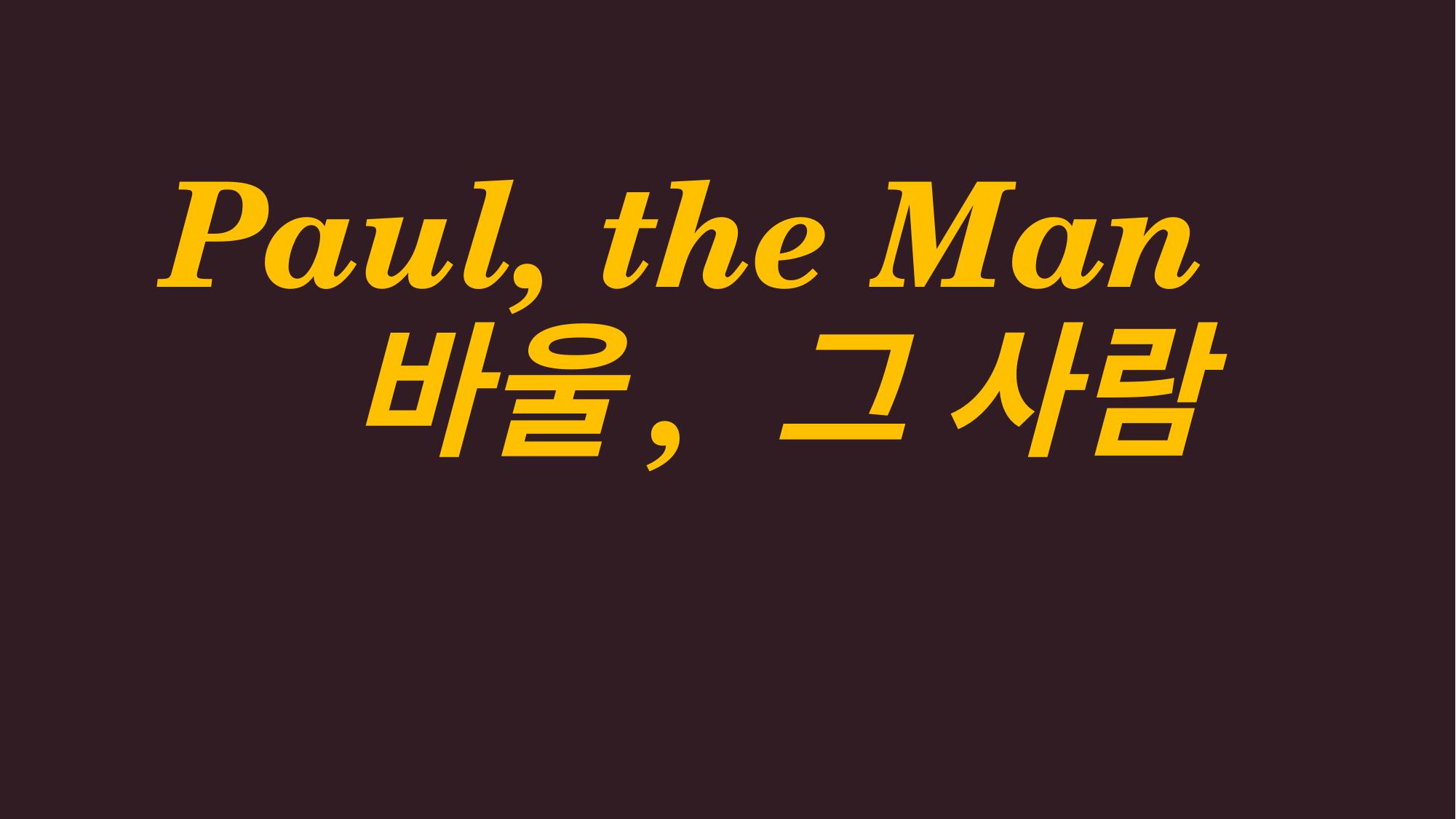

# Paul, the Man 바울, 그 사람